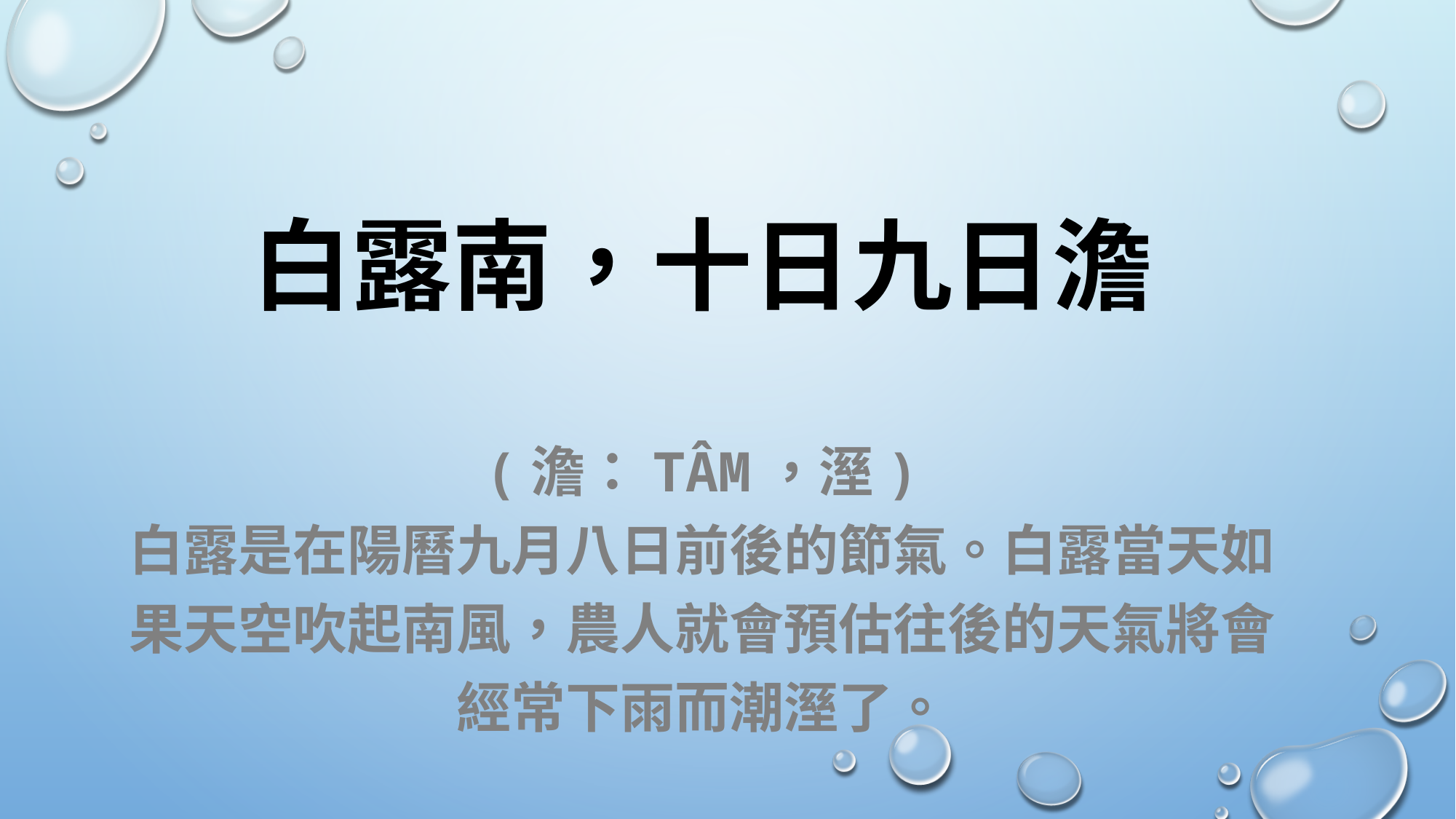

# 白露南，十日九日澹
(澹：tâm，溼)
白露是在陽曆九月八日前後的節氣。白露當天如果天空吹起南風，農人就會預估往後的天氣將會經常下雨而潮溼了。